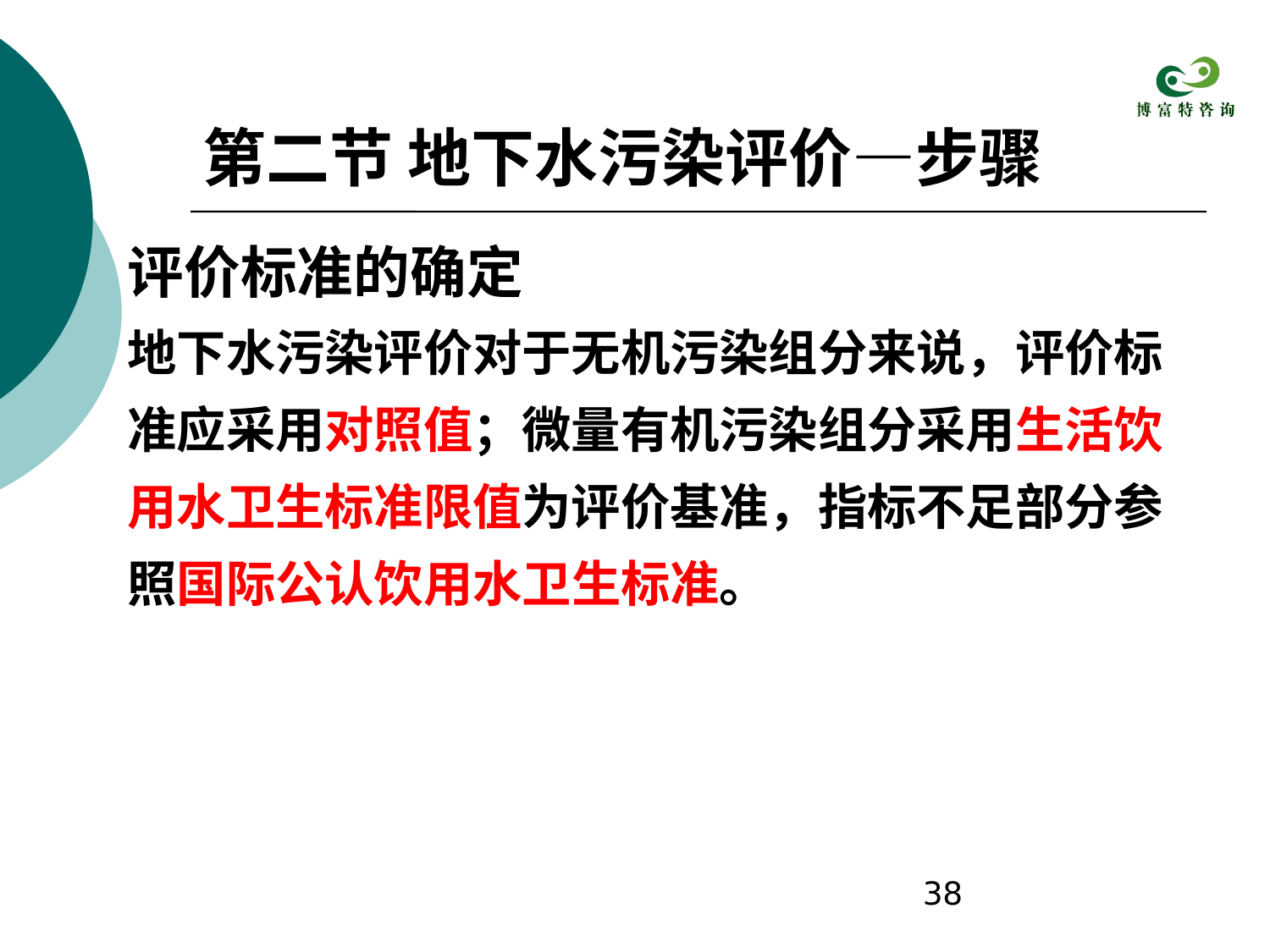

第二节 地下水污染评价—步骤
评价标准的确定
地下水污染评价对于无机污染组分来说，评价标准应采用对照值；微量有机污染组分采用生活饮用水卫生标准限值为评价基准，指标不足部分参照国际公认饮用水卫生标准。

38